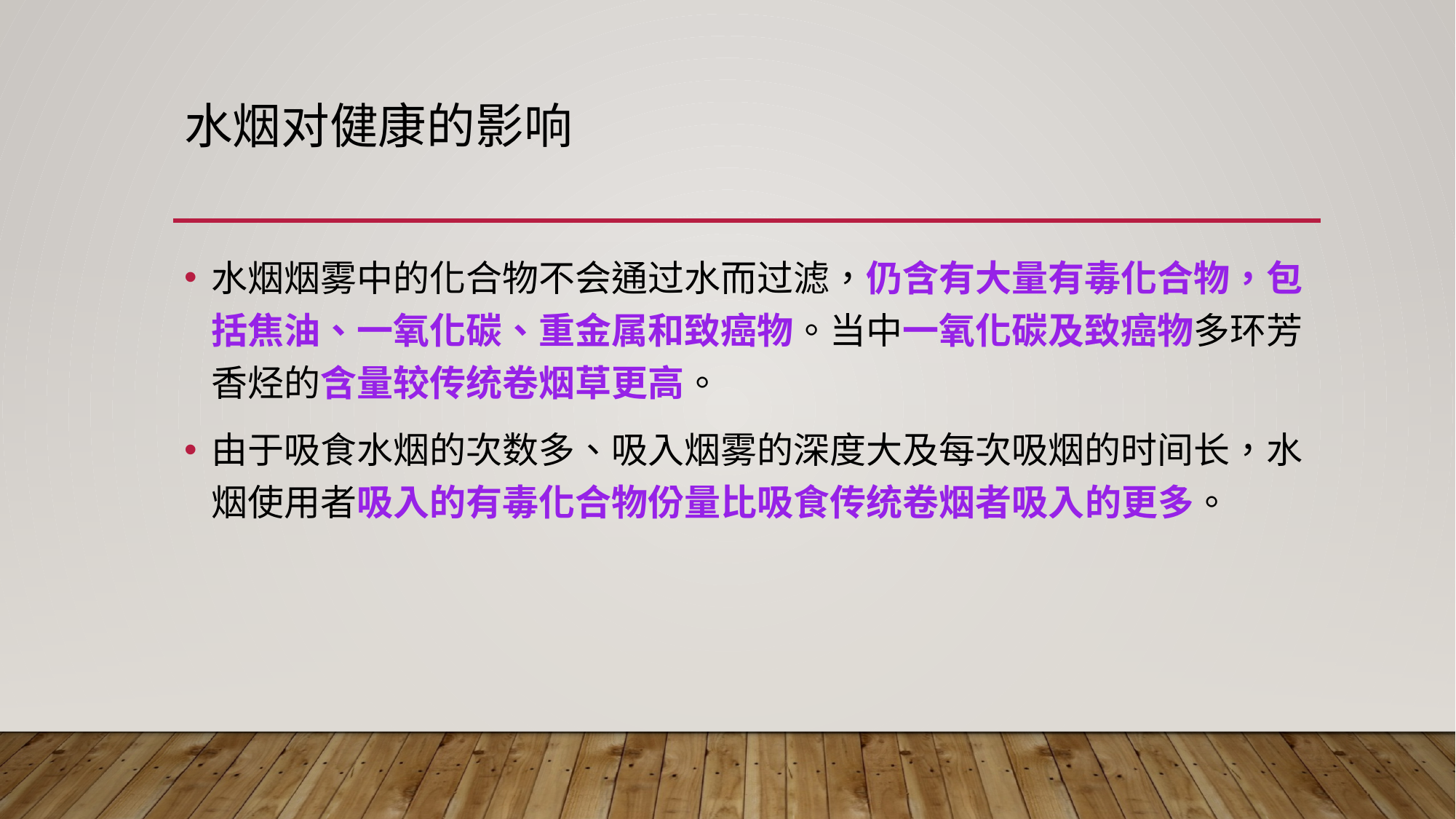

# 水烟对健康的影响
水烟烟雾中的化合物不会通过水而过滤，仍含有大量有毒化合物，包括焦油、一氧化碳、重金属和致癌物。当中一氧化碳及致癌物多环芳香烃的含量较传统卷烟草更高。
由于吸食水烟的次数多、吸入烟雾的深度大及每次吸烟的时间长，水烟使用者吸入的有毒化合物份量比吸食传统卷烟者吸入的更多。